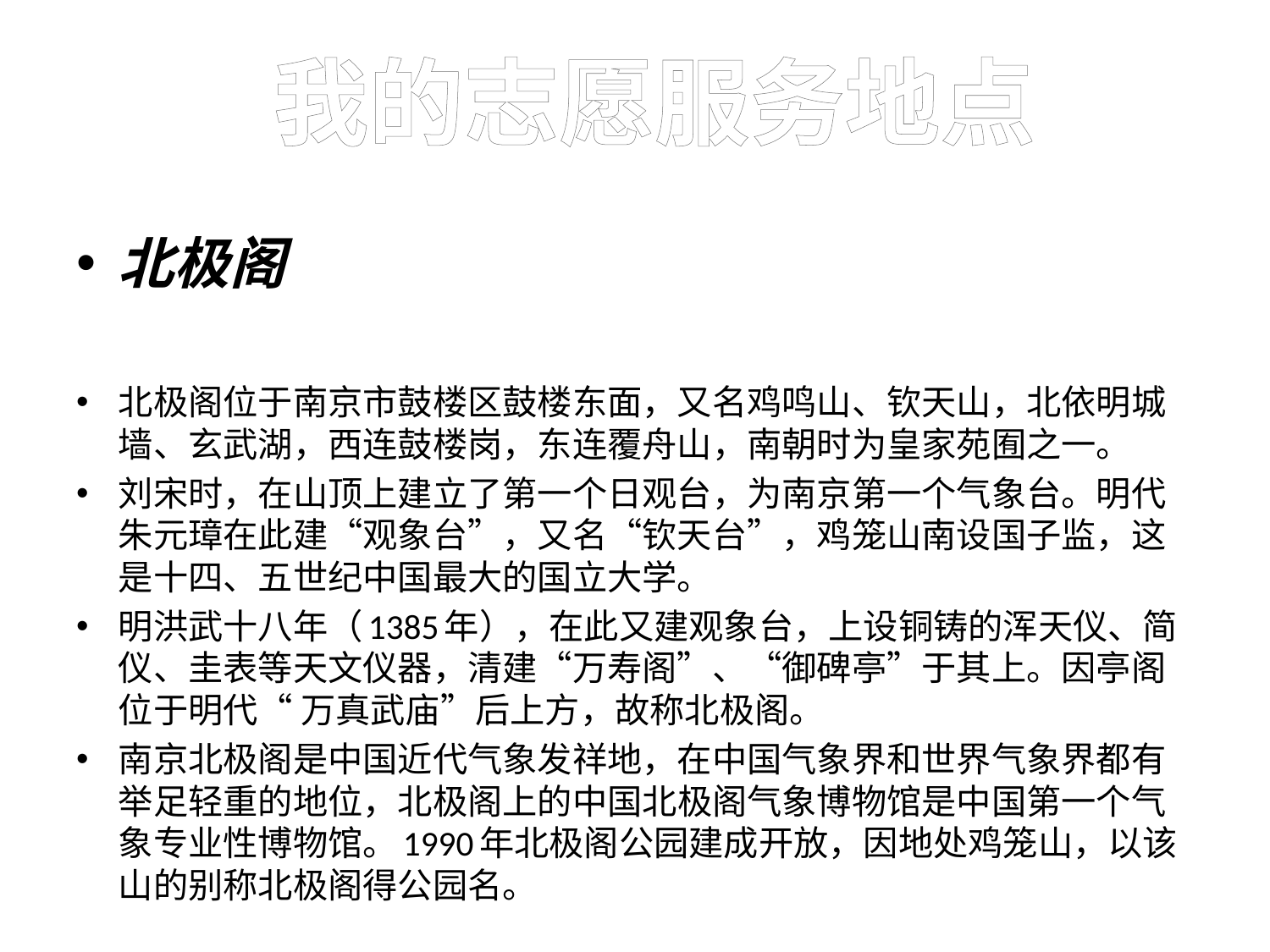

我的志愿服务地点
北极阁

北极阁位于南京市鼓楼区鼓楼东面，又名鸡鸣山、钦天山，北依明城墙、玄武湖，西连鼓楼岗，东连覆舟山，南朝时为皇家苑囿之一。
刘宋时，在山顶上建立了第一个日观台，为南京第一个气象台。明代朱元璋在此建“观象台”，又名“钦天台”，鸡笼山南设国子监，这是十四、五世纪中国最大的国立大学。
明洪武十八年（1385年），在此又建观象台，上设铜铸的浑天仪、简仪、圭表等天文仪器，清建“万寿阁”、“御碑亭”于其上。因亭阁位于明代“ 万真武庙”后上方，故称北极阁。
南京北极阁是中国近代气象发祥地，在中国气象界和世界气象界都有举足轻重的地位，北极阁上的中国北极阁气象博物馆是中国第一个气象专业性博物馆。1990年北极阁公园建成开放，因地处鸡笼山，以该山的别称北极阁得公园名。